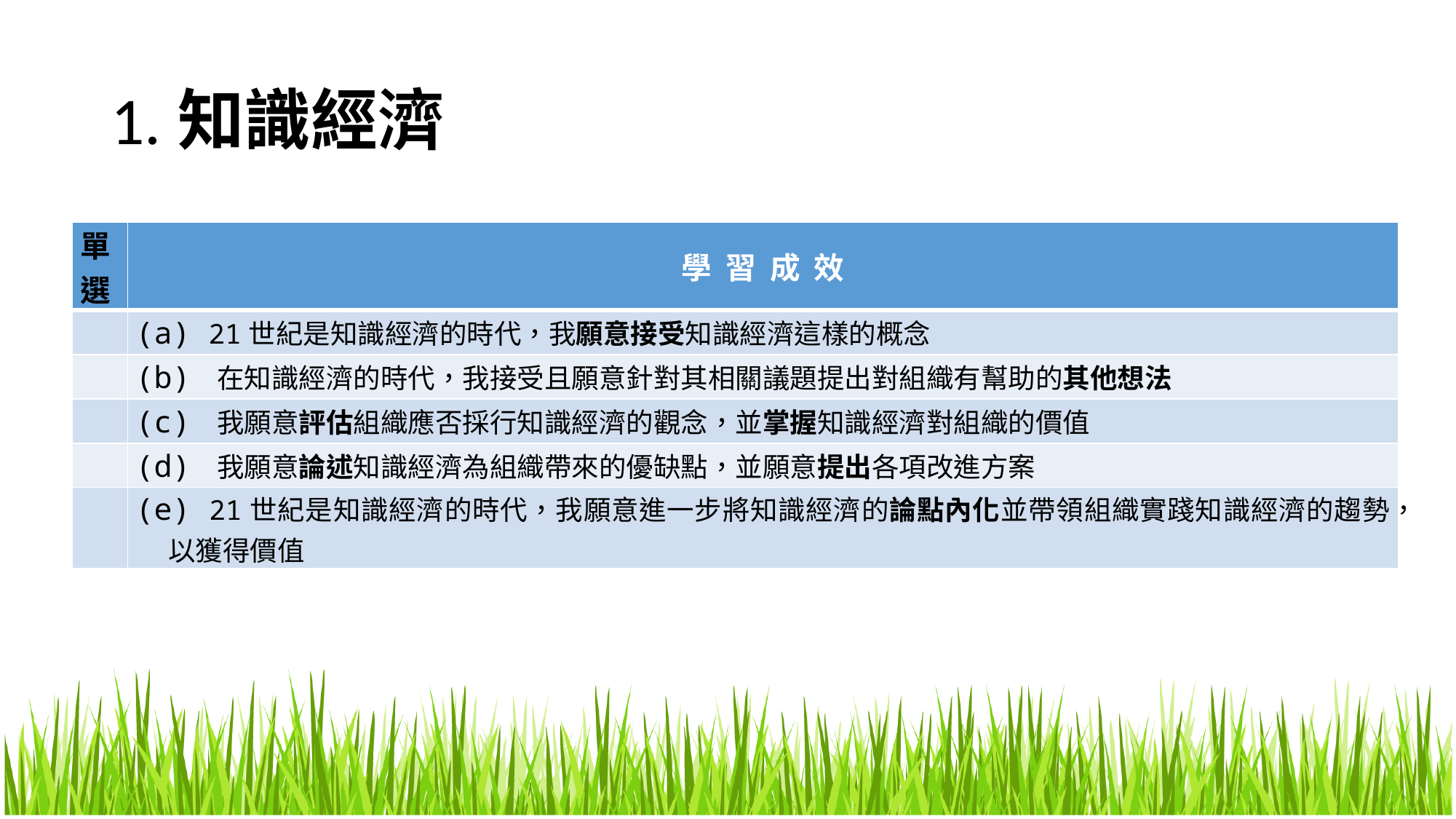

# 1.知識經濟
| 單選 | 學 習 成 效 |
| --- | --- |
|  | (a) 21世紀是知識經濟的時代，我願意接受知識經濟這樣的概念 |
|  | (b) 在知識經濟的時代，我接受且願意針對其相關議題提出對組織有幫助的其他想法 |
|  | (c) 我願意評估組織應否採行知識經濟的觀念，並掌握知識經濟對組織的價值 |
|  | (d) 我願意論述知識經濟為組織帶來的優缺點，並願意提出各項改進方案 |
|  | (e) 21世紀是知識經濟的時代，我願意進一步將知識經濟的論點內化並帶領組織實踐知識經濟的趨勢， 以獲得價值 |